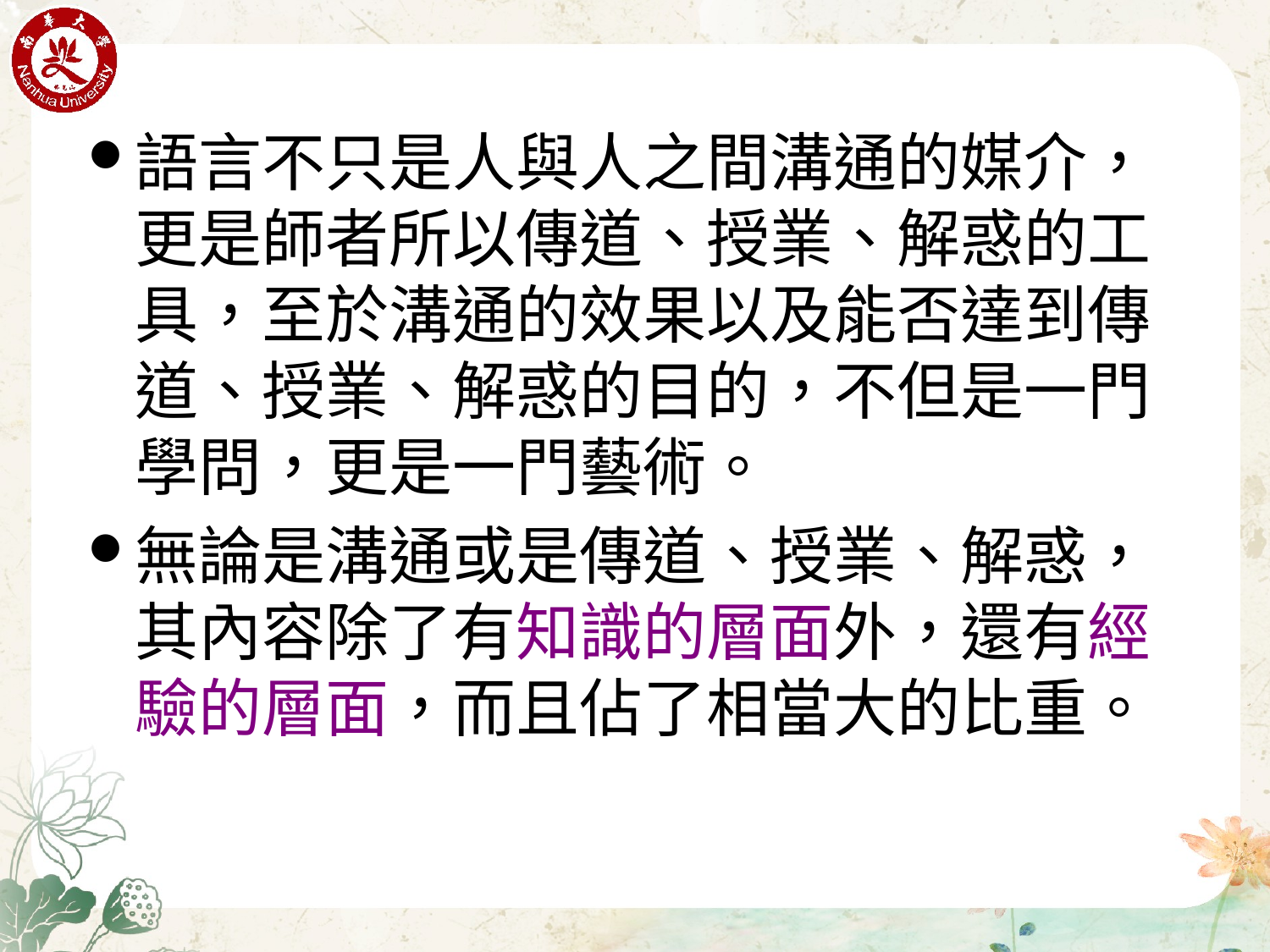

語言不只是人與人之間溝通的媒介，更是師者所以傳道、授業、解惑的工具，至於溝通的效果以及能否達到傳道、授業、解惑的目的，不但是一門學問，更是一門藝術。
無論是溝通或是傳道、授業、解惑，其內容除了有知識的層面外，還有經驗的層面，而且佔了相當大的比重。